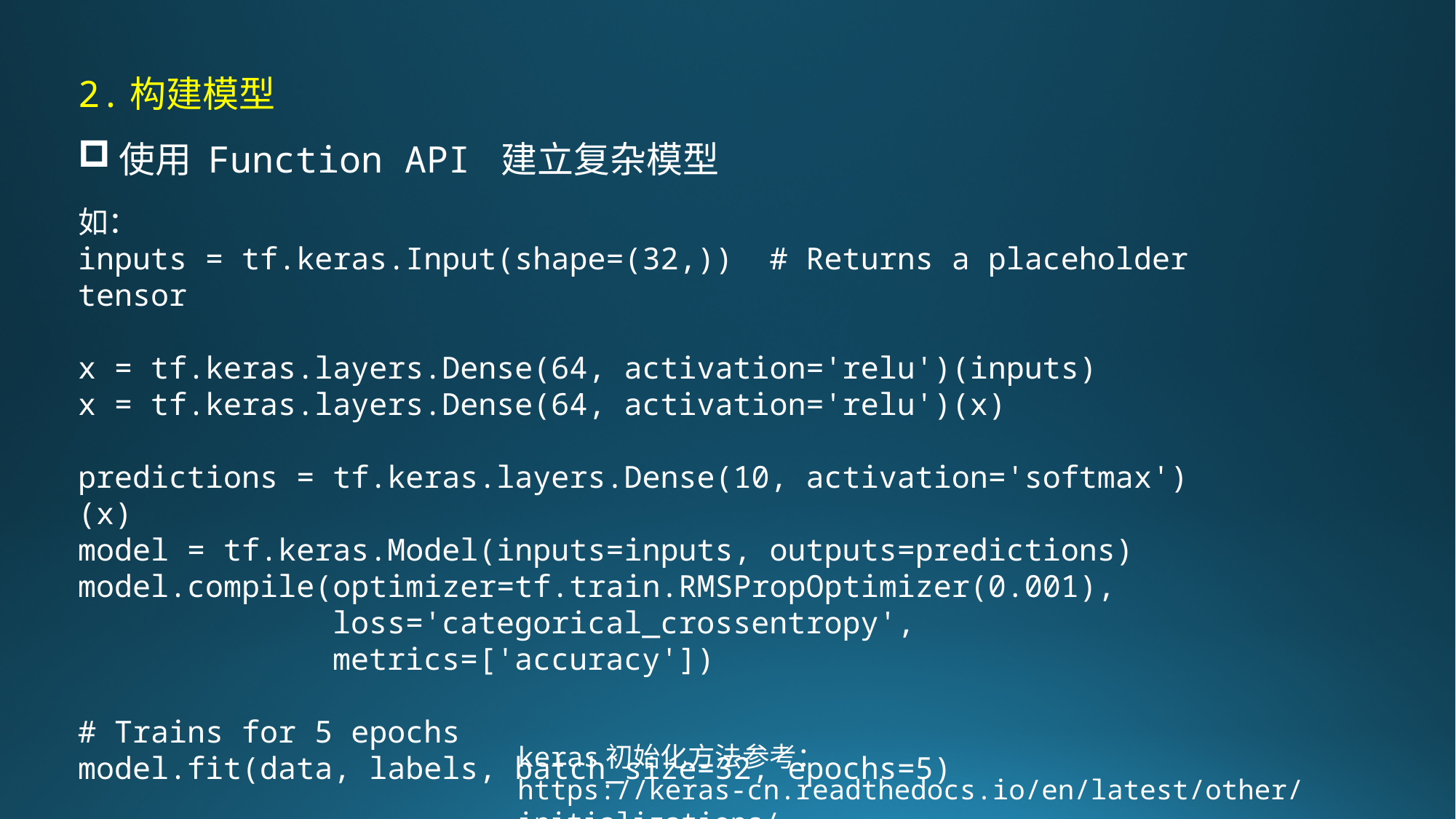

2.构建模型
使用 Function API 建立复杂模型
如：
inputs = tf.keras.Input(shape=(32,))  # Returns a placeholder tensor

x = tf.keras.layers.Dense(64, activation='relu')(inputs)
x = tf.keras.layers.Dense(64, activation='relu')(x)

predictions = tf.keras.layers.Dense(10, activation='softmax')(x)
model = tf.keras.Model(inputs=inputs, outputs=predictions)
model.compile(optimizer=tf.train.RMSPropOptimizer(0.001),
              loss='categorical_crossentropy',
              metrics=['accuracy'])

# Trains for 5 epochs
model.fit(data, labels, batch_size=32, epochs=5)
keras初始化方法参考：
https://keras-cn.readthedocs.io/en/latest/other/initializations/